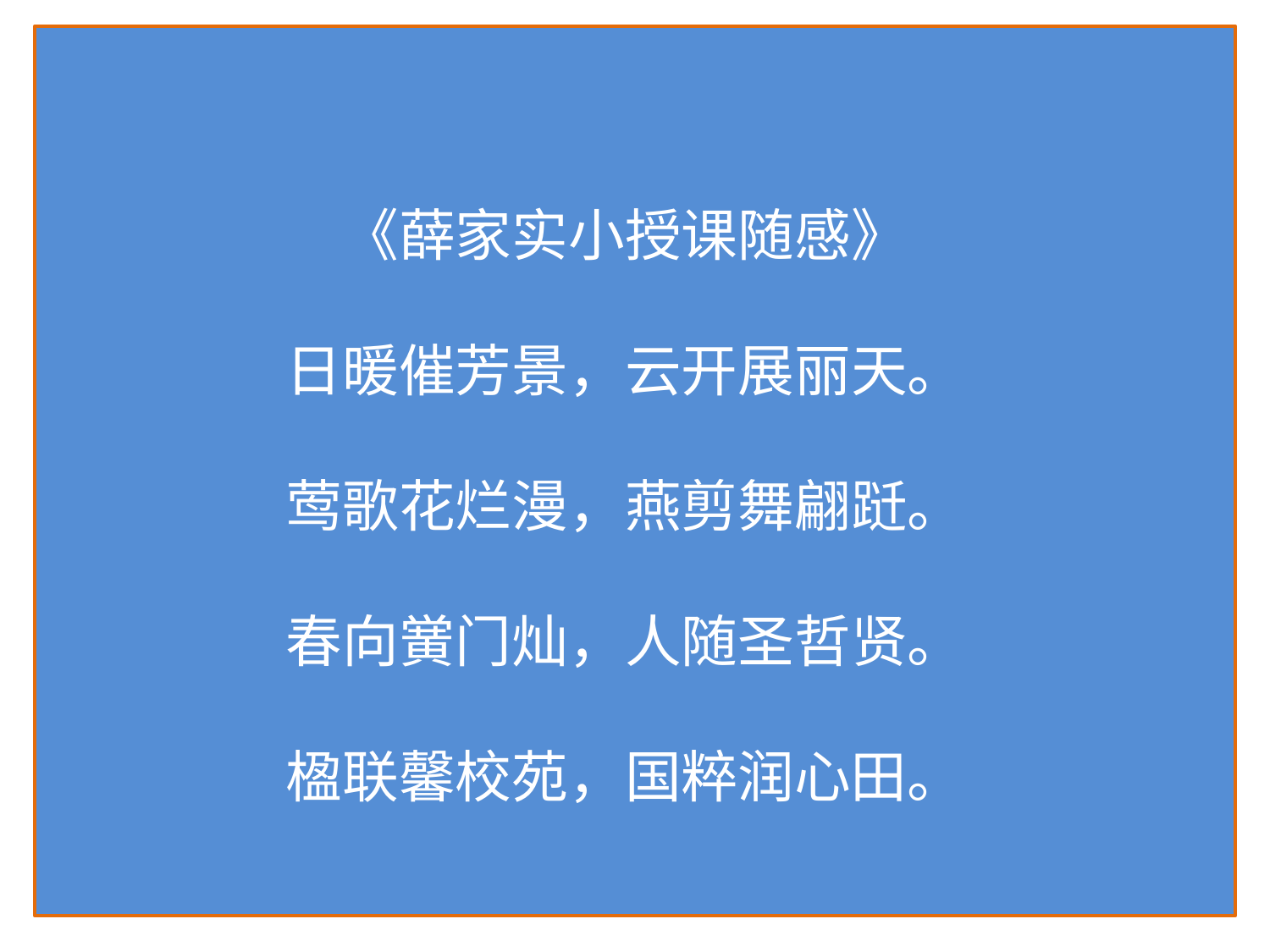

《薛家实小授课随感》
日暖催芳景，云开展丽天。
莺歌花烂漫，燕剪舞翩跹。
春向黉门灿，人随圣哲贤。
楹联馨校苑，国粹润心田。